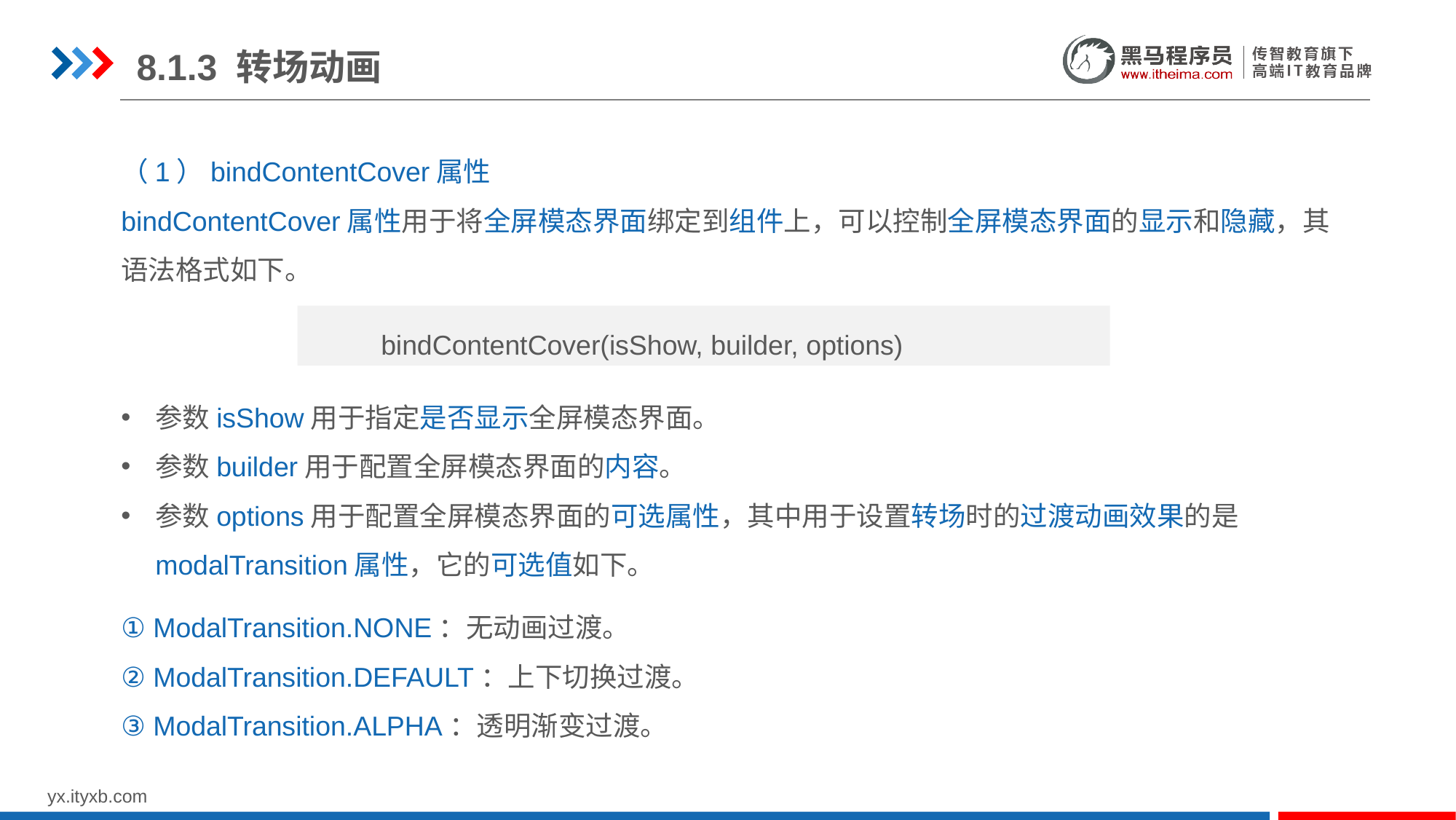

8.1.3 转场动画
（1）bindContentCover属性
bindContentCover属性用于将全屏模态界面绑定到组件上，可以控制全屏模态界面的显示和隐藏，其语法格式如下。

参数isShow用于指定是否显示全屏模态界面。
参数builder用于配置全屏模态界面的内容。
参数options用于配置全屏模态界面的可选属性，其中用于设置转场时的过渡动画效果的是modalTransition属性，它的可选值如下。

① ModalTransition.NONE：无动画过渡。
② ModalTransition.DEFAULT：上下切换过渡。
③ ModalTransition.ALPHA：透明渐变过渡。
bindContentCover(isShow, builder, options)